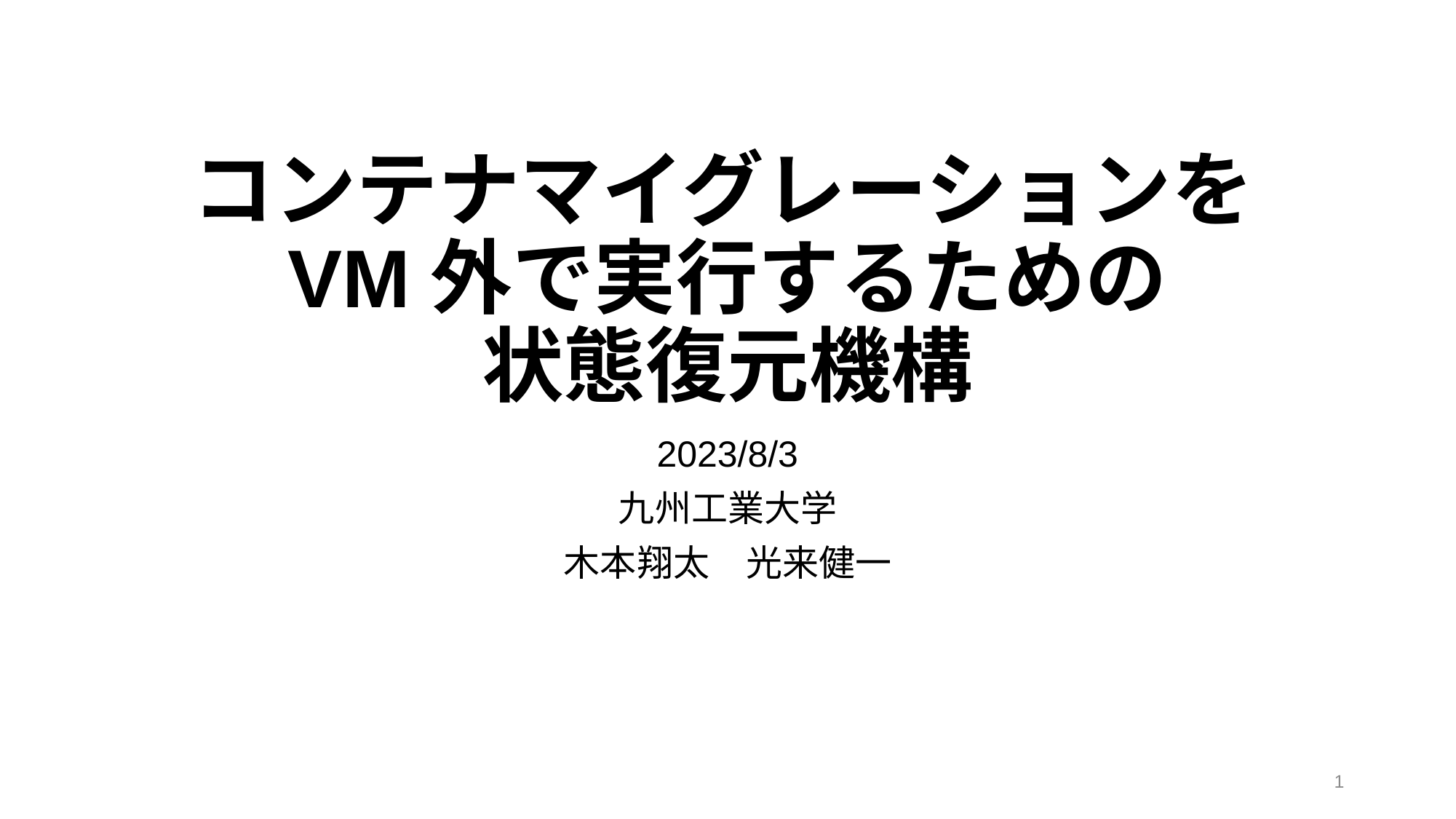

# コンテナマイグレーションをVM外で実行するための 状態復元機構
2023/8/3
九州工業大学
木本翔太　光来健一
1